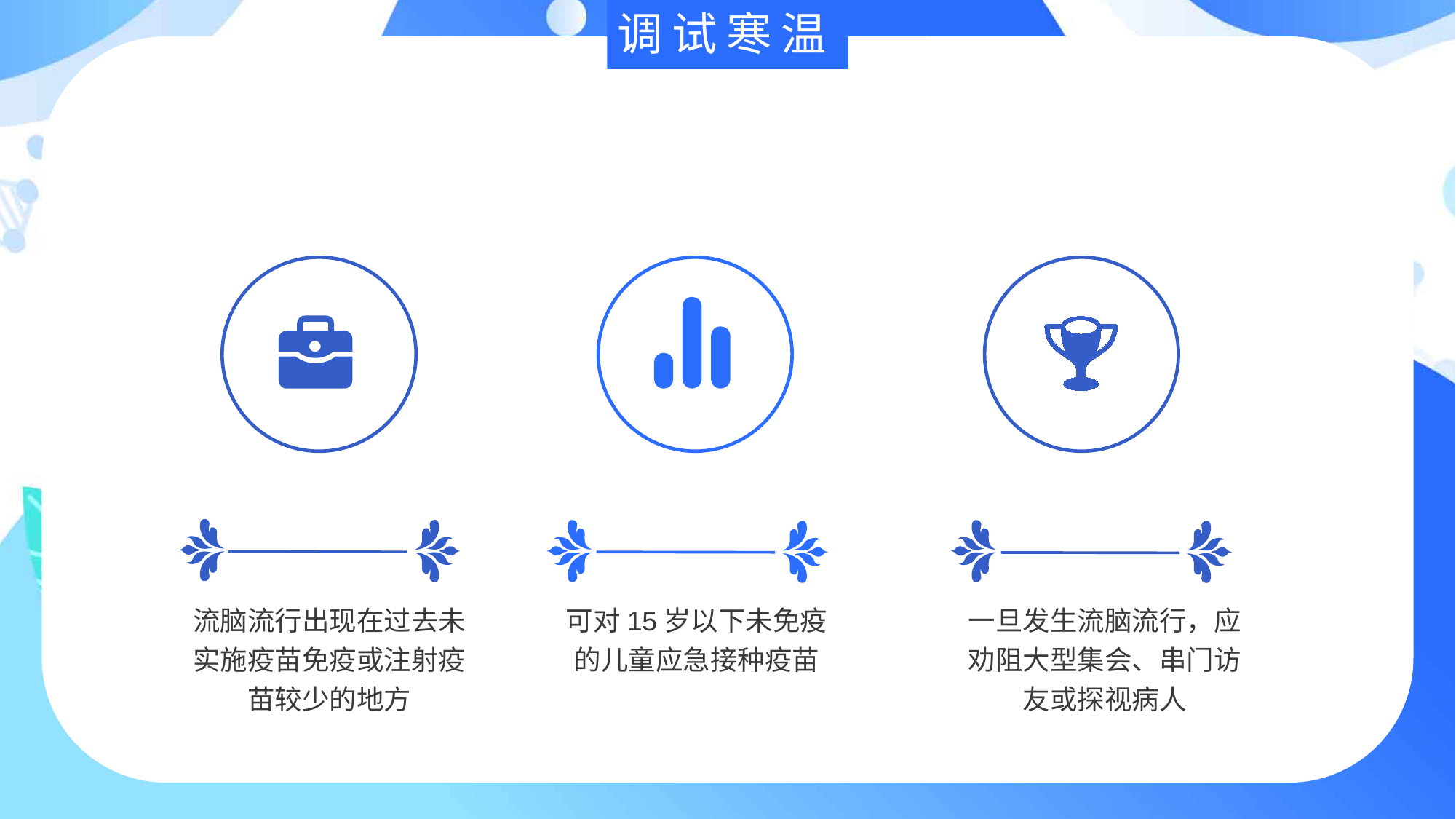

调试寒温

流脑流行出现在过去未实施疫苗免疫或注射疫苗较少的地方
可对15岁以下未免疫的儿童应急接种疫苗
一旦发生流脑流行，应劝阻大型集会、串门访友或探视病人